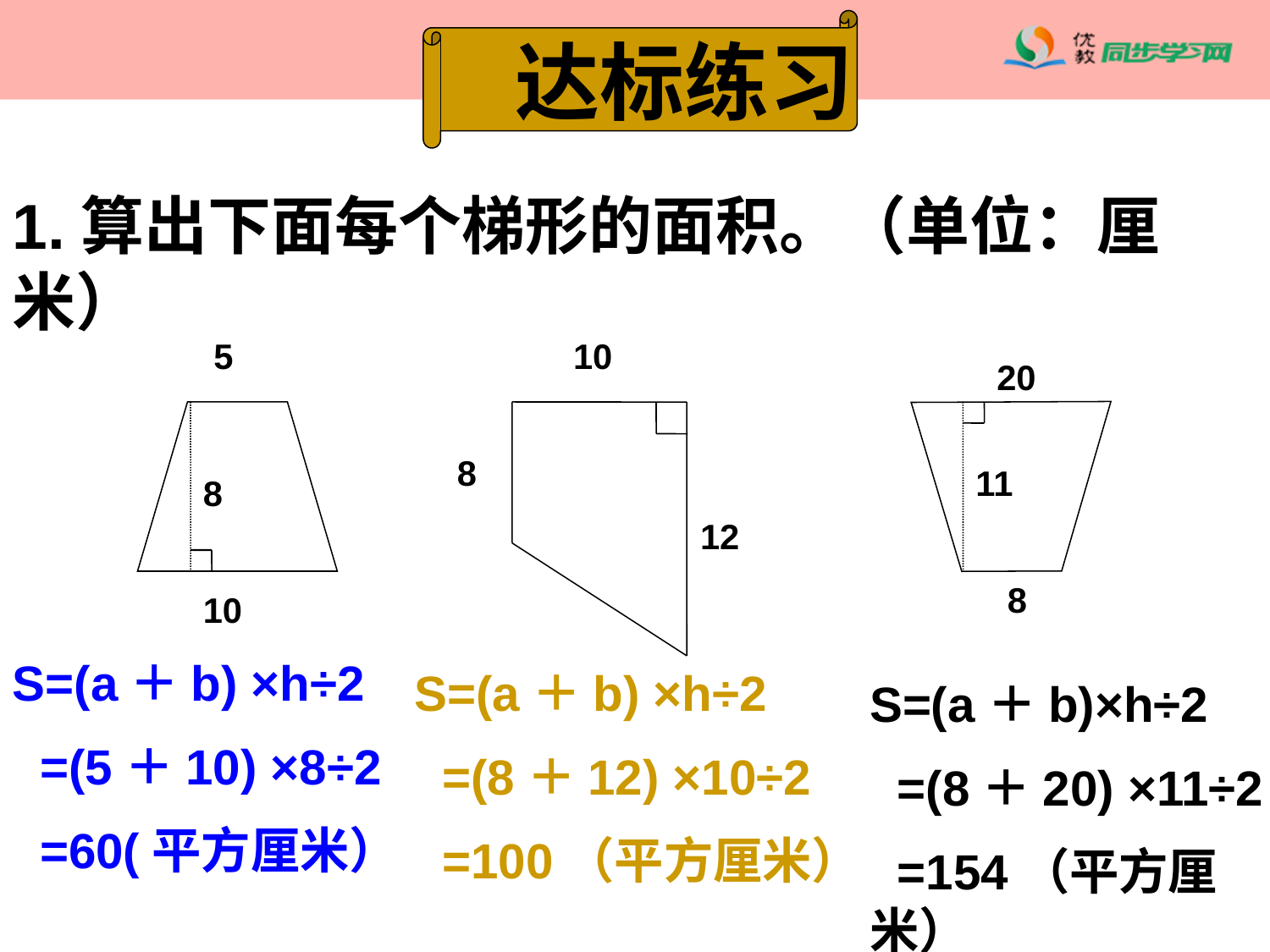

达标练习

1.算出下面每个梯形的面积。（单位：厘米）

5
10
20

8
11
8
12

8
10
S=(a＋b) ×h÷2
  =(5＋10) ×8÷2
  =60(平方厘米）
S=(a＋b) ×h÷2
  =(8＋12) ×10÷2
  =100（平方厘米）
S=(a＋b)×h÷2
  =(8＋20) ×11÷2
  =154（平方厘米）